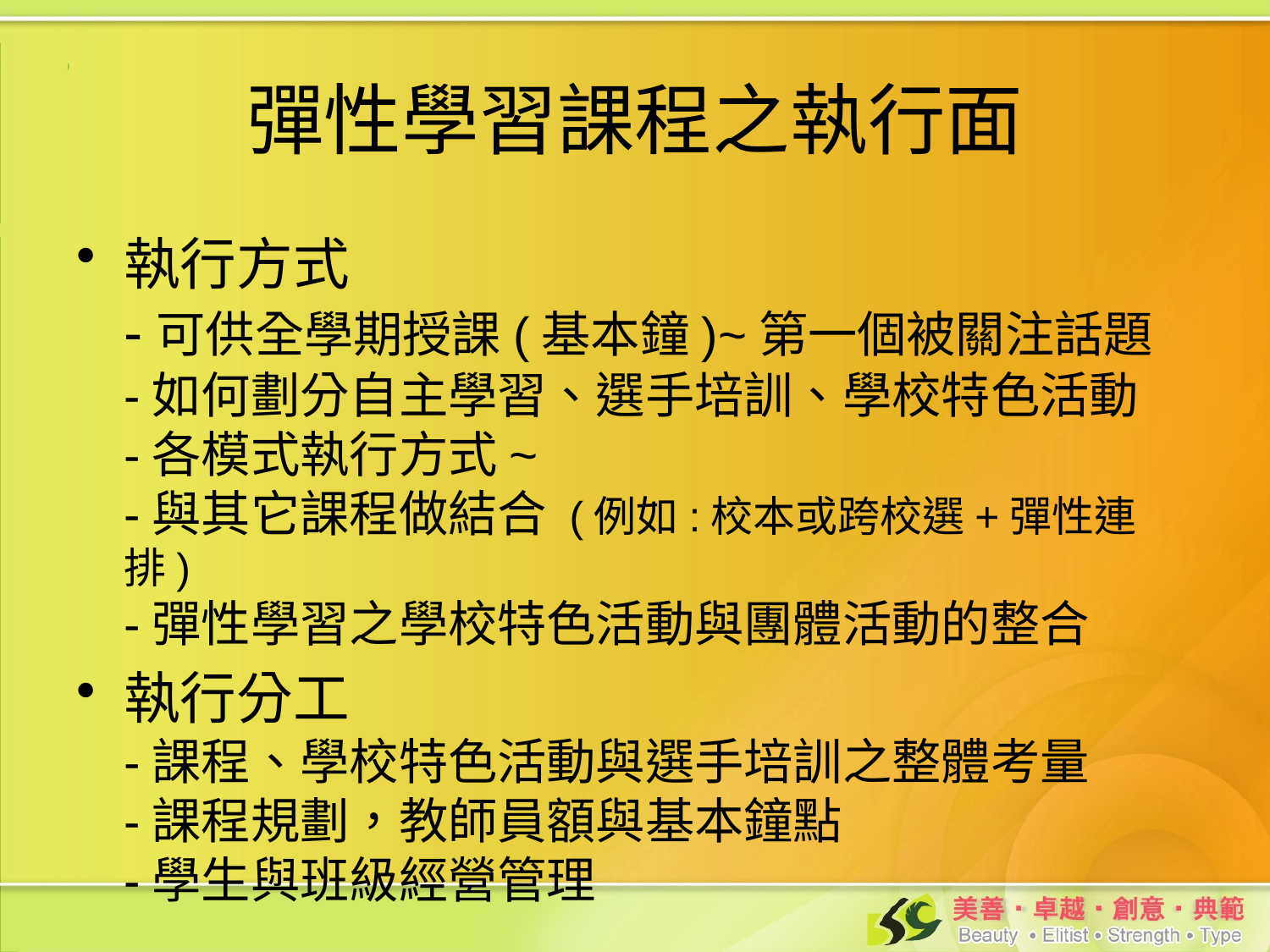

# 彈性學習課程之執行面
執行方式
-可供全學期授課(基本鐘)~第一個被關注話題
-如何劃分自主學習、選手培訓、學校特色活動
-各模式執行方式~
-與其它課程做結合 (例如:校本或跨校選+彈性連排)
-彈性學習之學校特色活動與團體活動的整合
執行分工
-課程、學校特色活動與選手培訓之整體考量
-課程規劃，教師員額與基本鐘點
-學生與班級經營管理